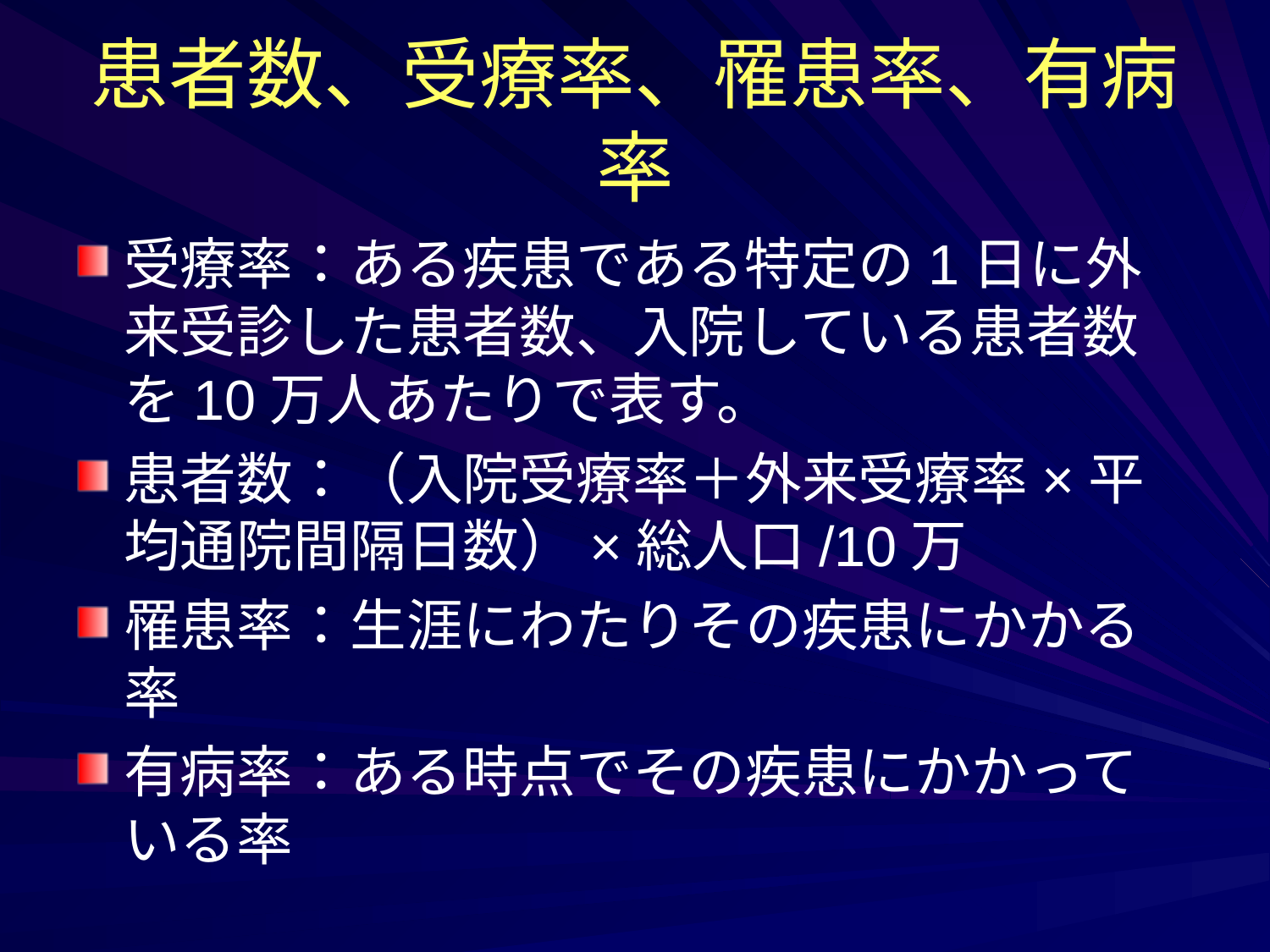

# 患者数、受療率、罹患率、有病率
受療率：ある疾患である特定の1日に外来受診した患者数、入院している患者数を10万人あたりで表す。
患者数：（入院受療率＋外来受療率×平均通院間隔日数）×総人口/10万
罹患率：生涯にわたりその疾患にかかる率
有病率：ある時点でその疾患にかかっている率